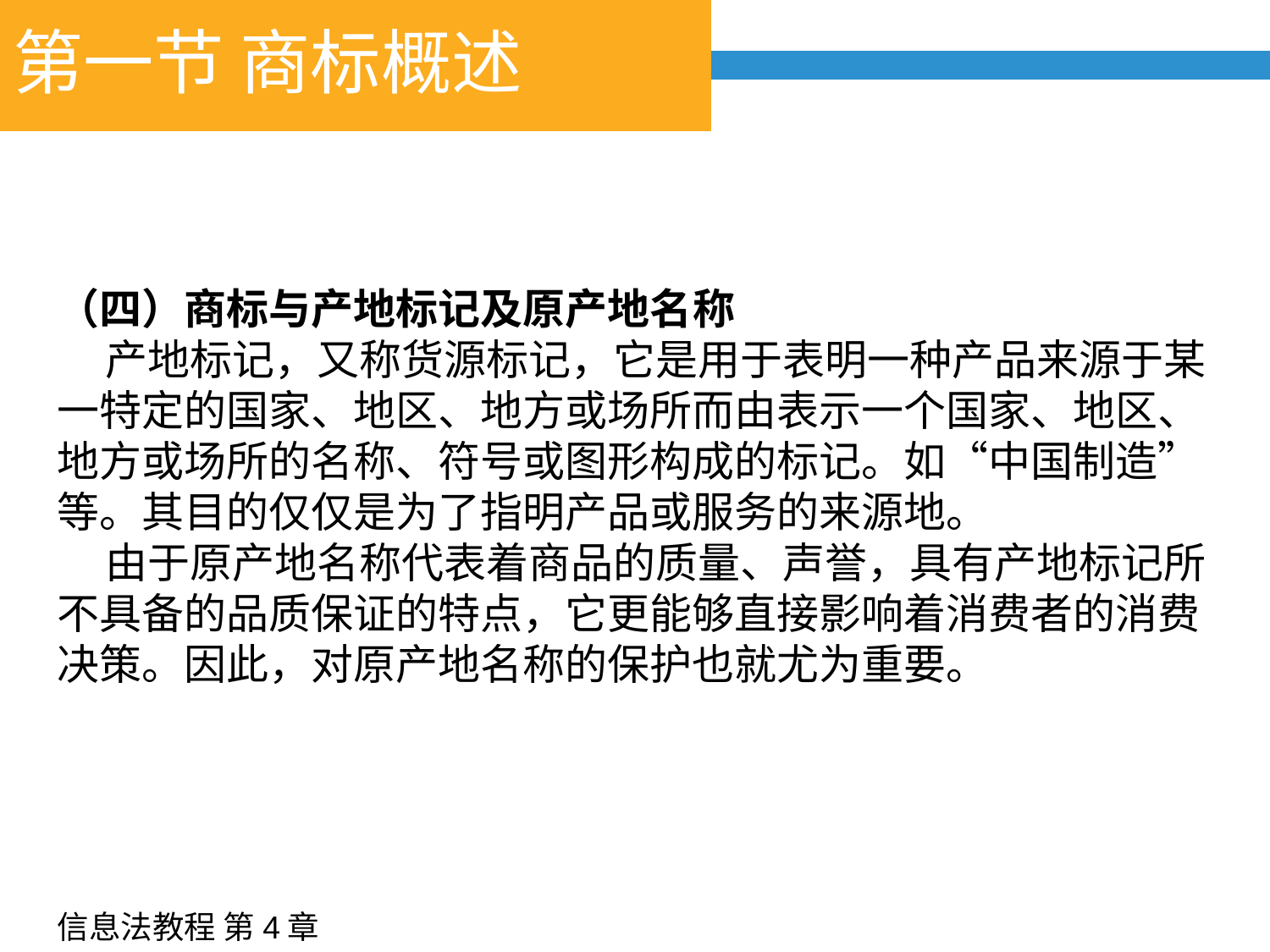

# 第一节 商标概述
（四）商标与产地标记及原产地名称
    产地标记，又称货源标记，它是用于表明一种产品来源于某一特定的国家、地区、地方或场所而由表示一个国家、地区、地方或场所的名称、符号或图形构成的标记。如“中国制造”等。其目的仅仅是为了指明产品或服务的来源地。
    由于原产地名称代表着商品的质量、声誉，具有产地标记所不具备的品质保证的特点，它更能够直接影响着消费者的消费决策。因此，对原产地名称的保护也就尤为重要。
信息法教程 第4章